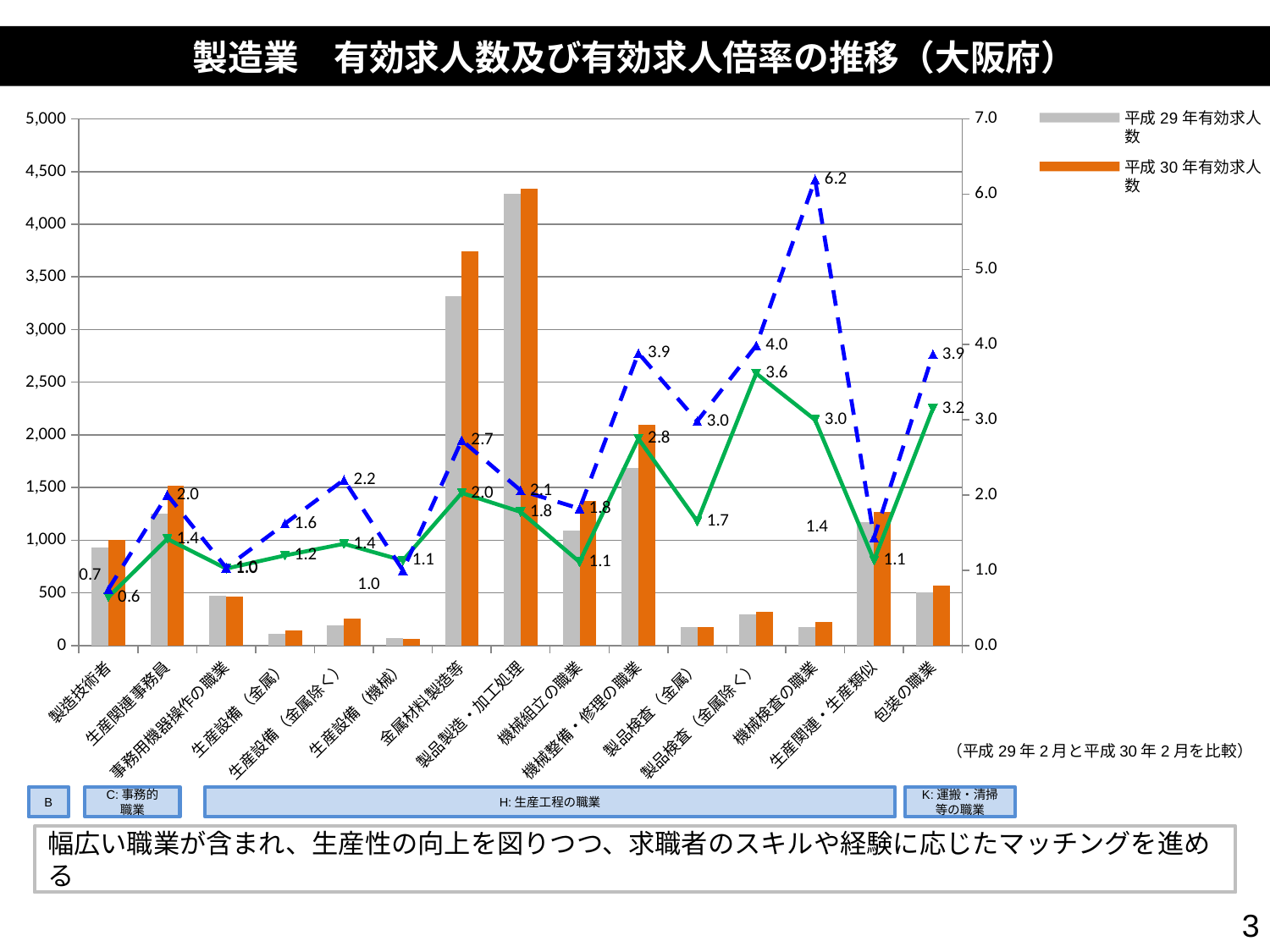

製造業　有効求人数及び有効求人倍率の推移（大阪府）

### Chart

| Category | 平成29年有効求人数　 | 平成30年有効求人数　 | 平成29年有効求人倍率 | 平成30年有効求人倍率 |
|---|---|---|---|---|
|   製造技術者 | 929.0 | 1003.0 | 0.644244105409154 | 0.749626307922272 |
|   生産関連事務員 | 1251.0 | 1514.0 | 1.4183673469387754 | 2.002645502645503 |
|   事務用機器操作の職業 | 477.0 | 465.0 | 1.0236051502145922 | 1.0356347438752784 |
|   生産設備（金属） | 115.0 | 141.0 | 1.1979166666666667 | 1.6206896551724137 |
|   生産設備（金属除く） | 192.0 | 260.0 | 1.352112676056338 | 2.2033898305084745 |
|   生産設備（機械） | 69.0 | 66.0 | 1.1311475409836065 | 1.0 |
|   金属材料製造等 | 3319.0 | 3739.0 | 2.0287286063569683 | 2.729197080291971 |
|   製品製造・加工処理 | 4285.0 | 4340.0 | 1.7765339966832505 | 2.060778727445394 |
|   機械組立の職業 | 1088.0 | 1369.0 | 1.111338100102145 | 1.8204787234042554 |
|   機械整備・修理の職業 | 1683.0 | 2095.0 | 2.75 | 3.88682745825603 |
|   製品検査（金属） | 175.0 | 176.0 | 1.650943396226415 | 2.983050847457627 |
|   製品検査（金属除く） | 293.0 | 319.0 | 3.617283950617284 | 3.9875 |
|  機械検査の職業 | 174.0 | 223.0 | 3.0 | 6.194444444444445 |
|  生産関連・生産類似 | 1174.0 | 1266.0 | 1.1321118611378977 | 1.433748584371461 |
|   包装の職業 | 504.0 | 573.0 | 3.15 | 3.8716216216216215 |
（平成29年2月と平成30年2月を比較）
B
C:事務的
職業
H:生産工程の職業
K:運搬・清掃等の職業
幅広い職業が含まれ、生産性の向上を図りつつ、求職者のスキルや経験に応じたマッチングを進める

3